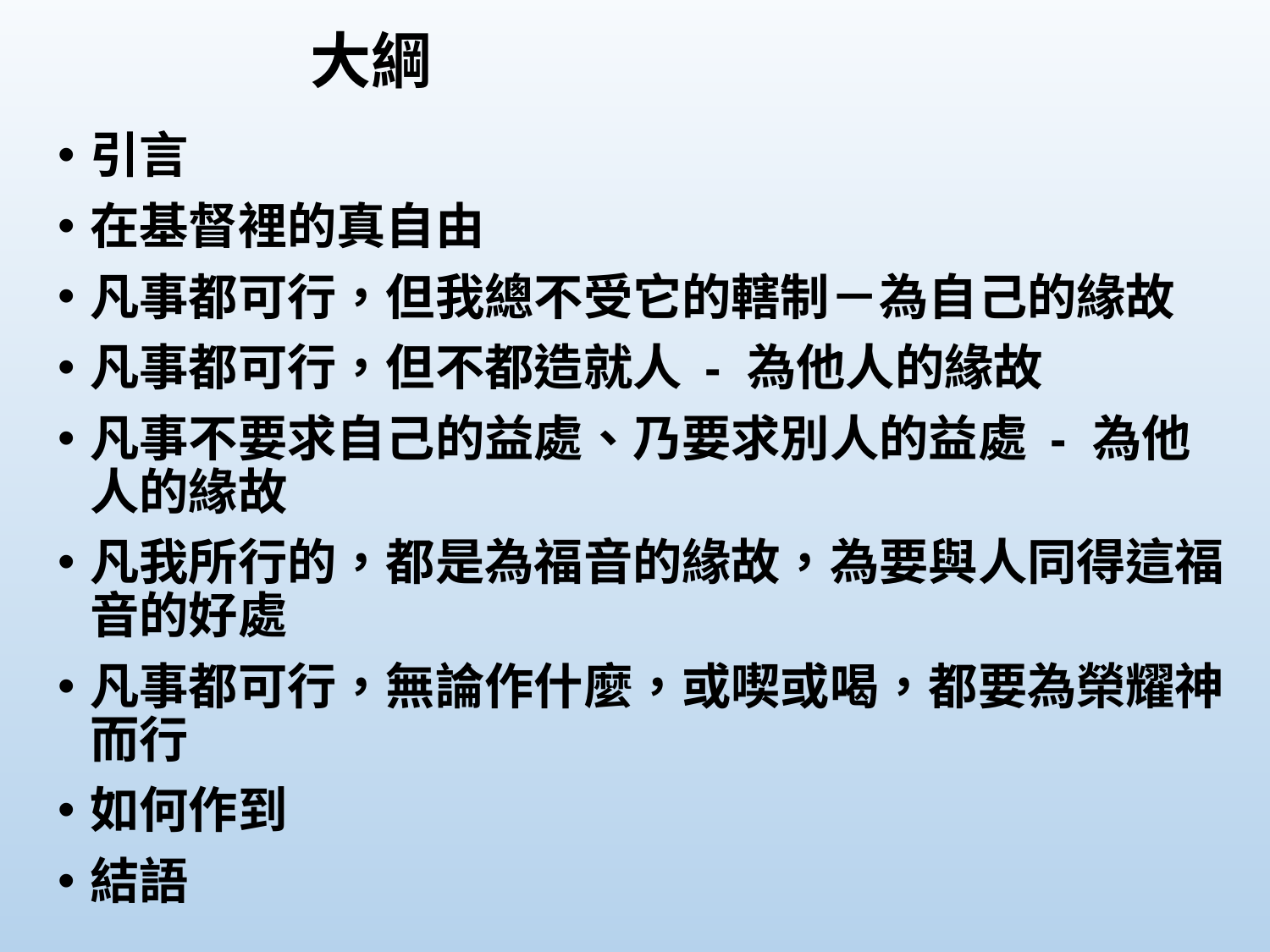

# 大綱
引言
在基督裡的真自由
凡事都可行，但我總不受它的轄制－為自己的緣故
凡事都可行，但不都造就人 - 為他人的緣故
凡事不要求自己的益處、乃要求別人的益處 - 為他人的緣故
凡我所行的，都是為福音的緣故，為要與人同得這福音的好處
凡事都可行，無論作什麼，或喫或喝，都要為榮耀神而行
如何作到
結語